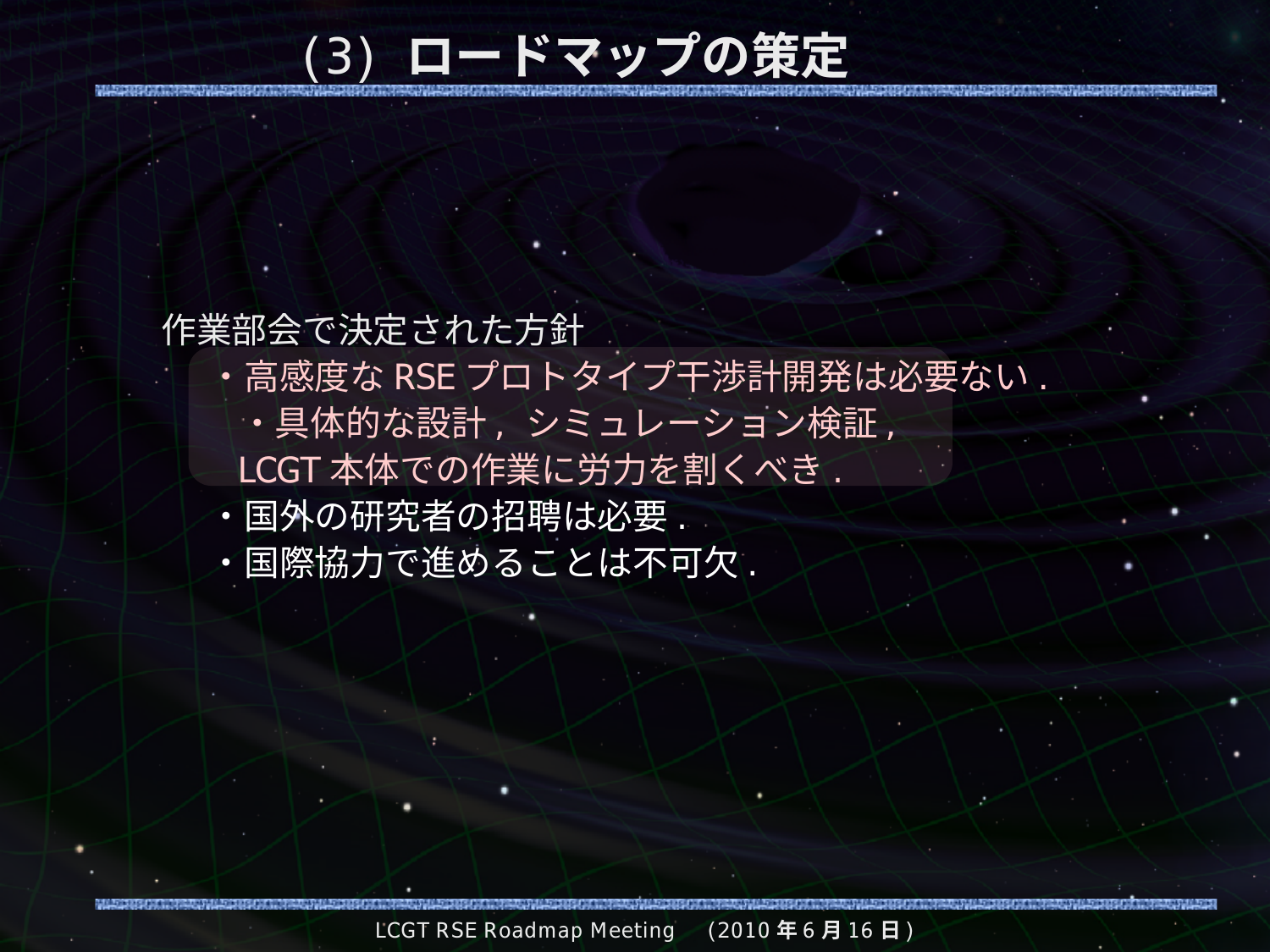

# (3) ロードマップの策定
作業部会で決定された方針
     ・高感度なRSEプロトタイプ干渉計開発は必要ない.
　　 ・具体的な設計, シミュレーション検証,
       LCGT本体での作業に労力を割くべき.
     ・国外の研究者の招聘は必要.
     ・国際協力で進めることは不可欠.

LCGT RSE Roadmap Meeting　(2010年6月16日)